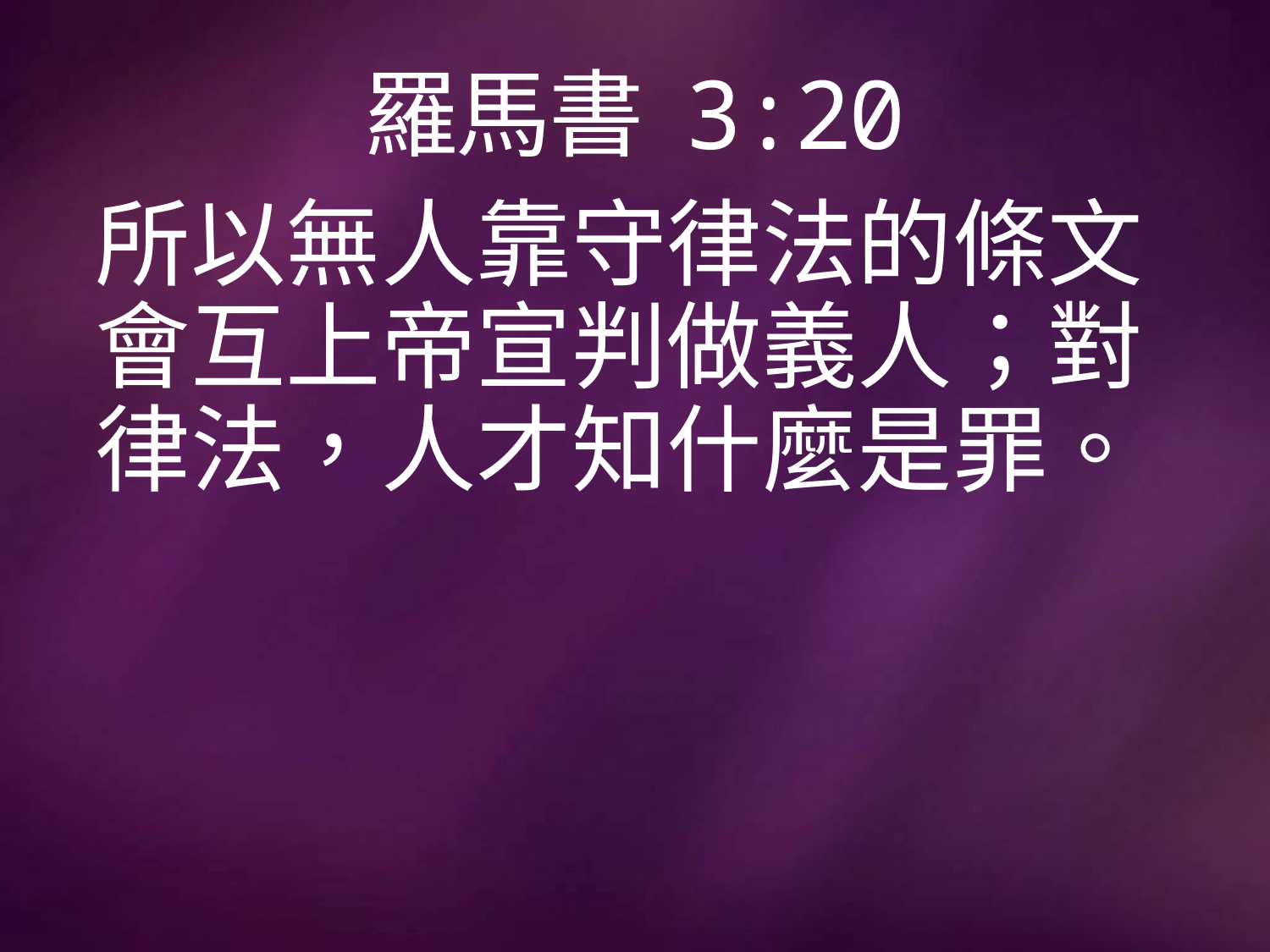

# 羅馬書 3:20
所以無人靠守律法的條文會互上帝宣判做義人；對律法，人才知什麼是罪。